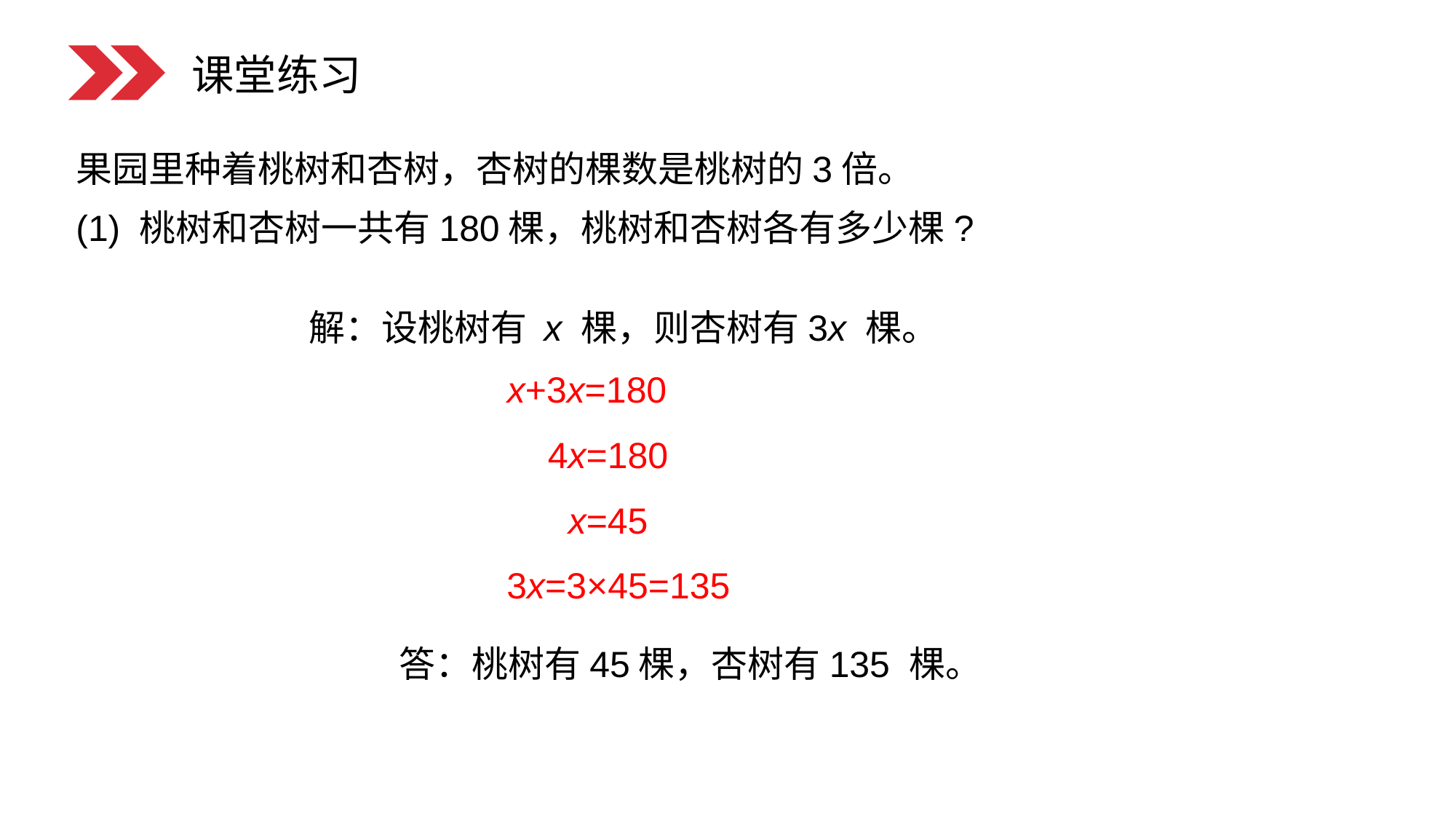

课堂练习
果园里种着桃树和杏树，杏树的棵数是桃树的3倍。
(1) 桃树和杏树一共有180棵，桃树和杏树各有多少棵?
解：设桃树有 x 棵，则杏树有3x 棵。
 x+3x=180
     4x=180
       x=45
3x=3×45=135
答：桃树有45棵，杏树有135 棵。